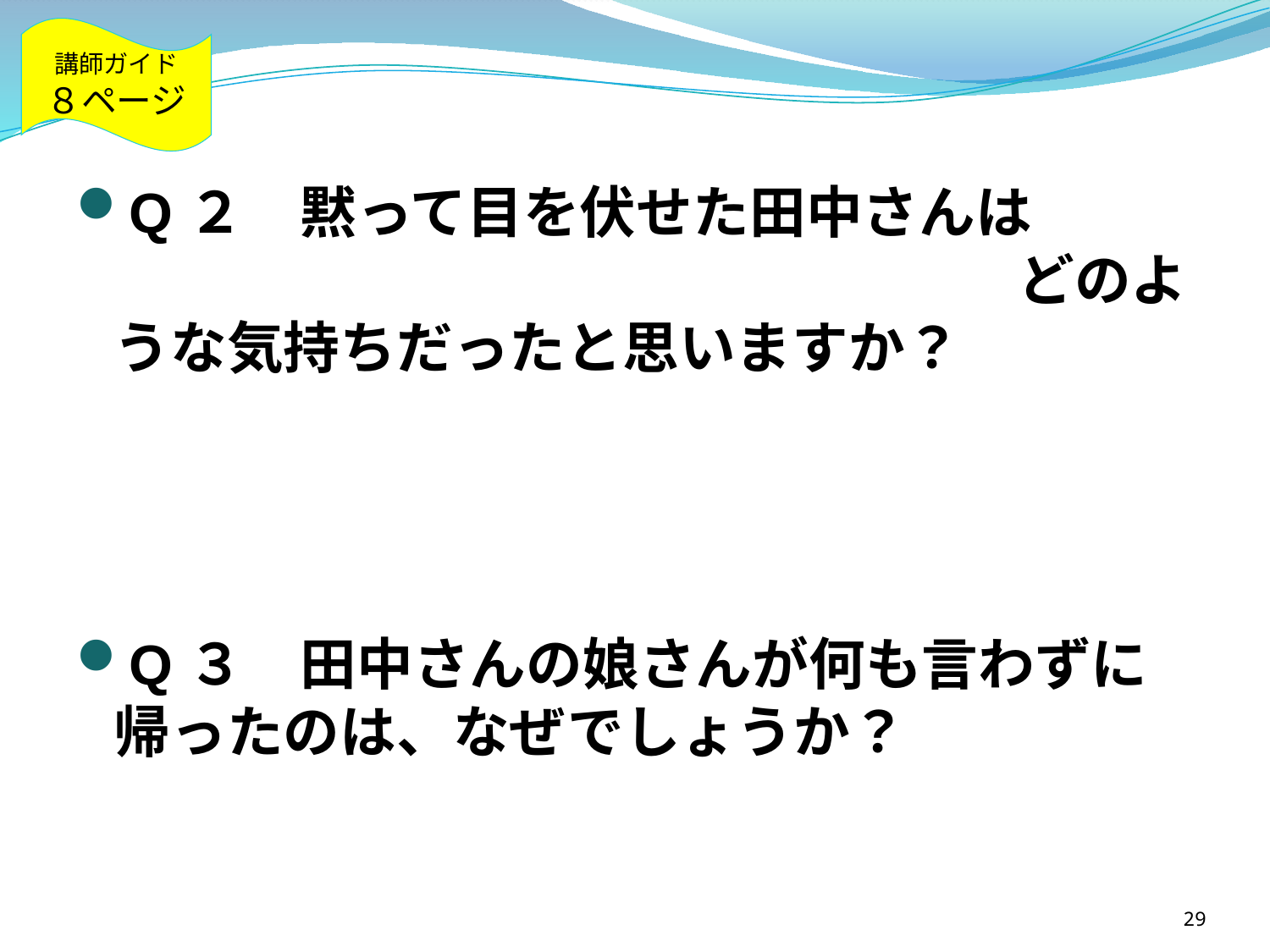

講師ガイド
８ページ
Q２　黙って目を伏せた田中さんは　　　　　　　　　　　　　　　　　　どのような気持ちだったと思いますか？

Q３　田中さんの娘さんが何も言わずに帰ったのは、なぜでしょうか？

29